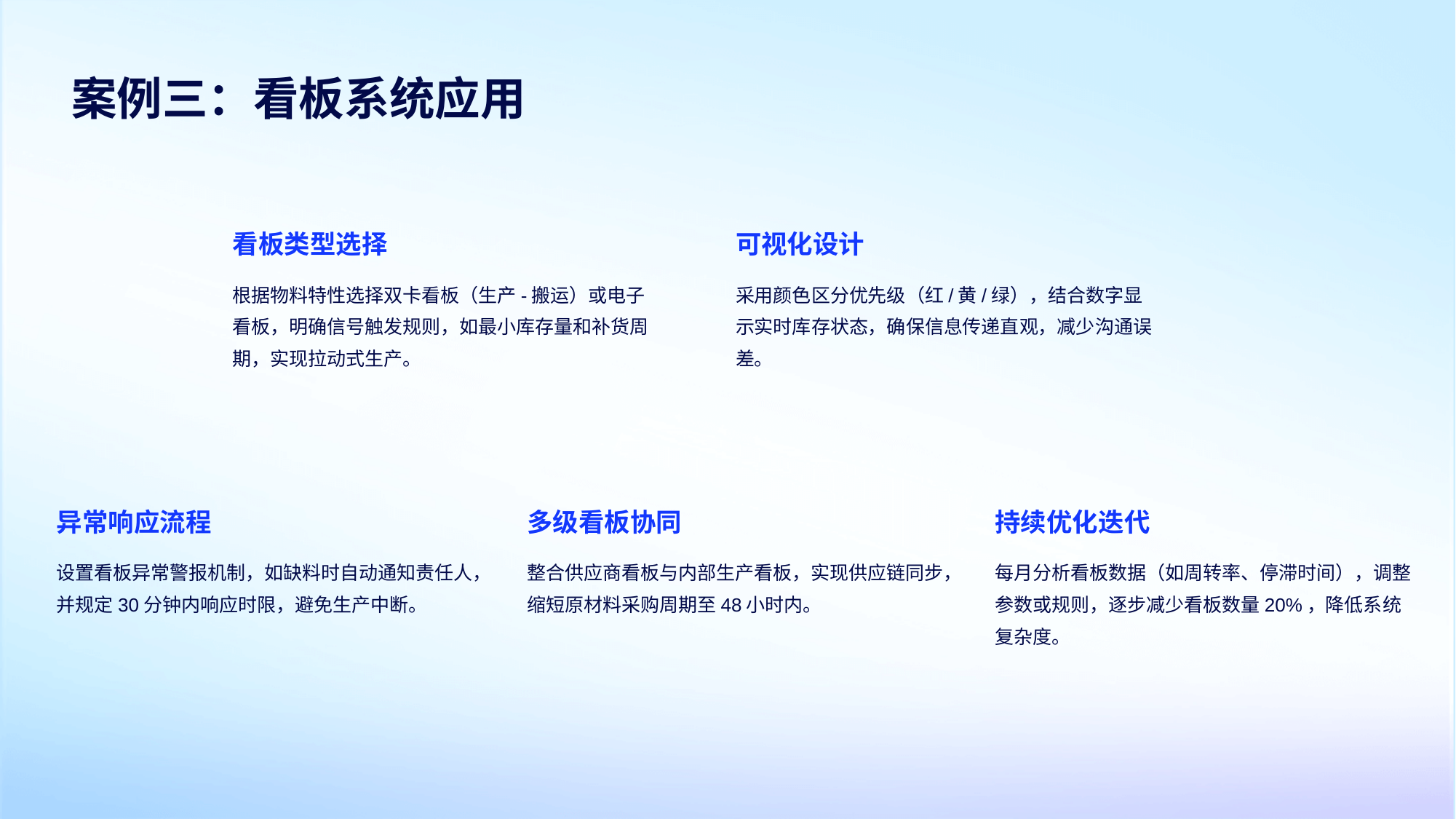

案例三：看板系统应用
看板类型选择
可视化设计
根据物料特性选择双卡看板（生产-搬运）或电子看板，明确信号触发规则，如最小库存量和补货周期，实现拉动式生产。
采用颜色区分优先级（红/黄/绿），结合数字显示实时库存状态，确保信息传递直观，减少沟通误差。
异常响应流程
多级看板协同
持续优化迭代
设置看板异常警报机制，如缺料时自动通知责任人，并规定30分钟内响应时限，避免生产中断。
整合供应商看板与内部生产看板，实现供应链同步，缩短原材料采购周期至48小时内。
每月分析看板数据（如周转率、停滞时间），调整参数或规则，逐步减少看板数量20%，降低系统复杂度。